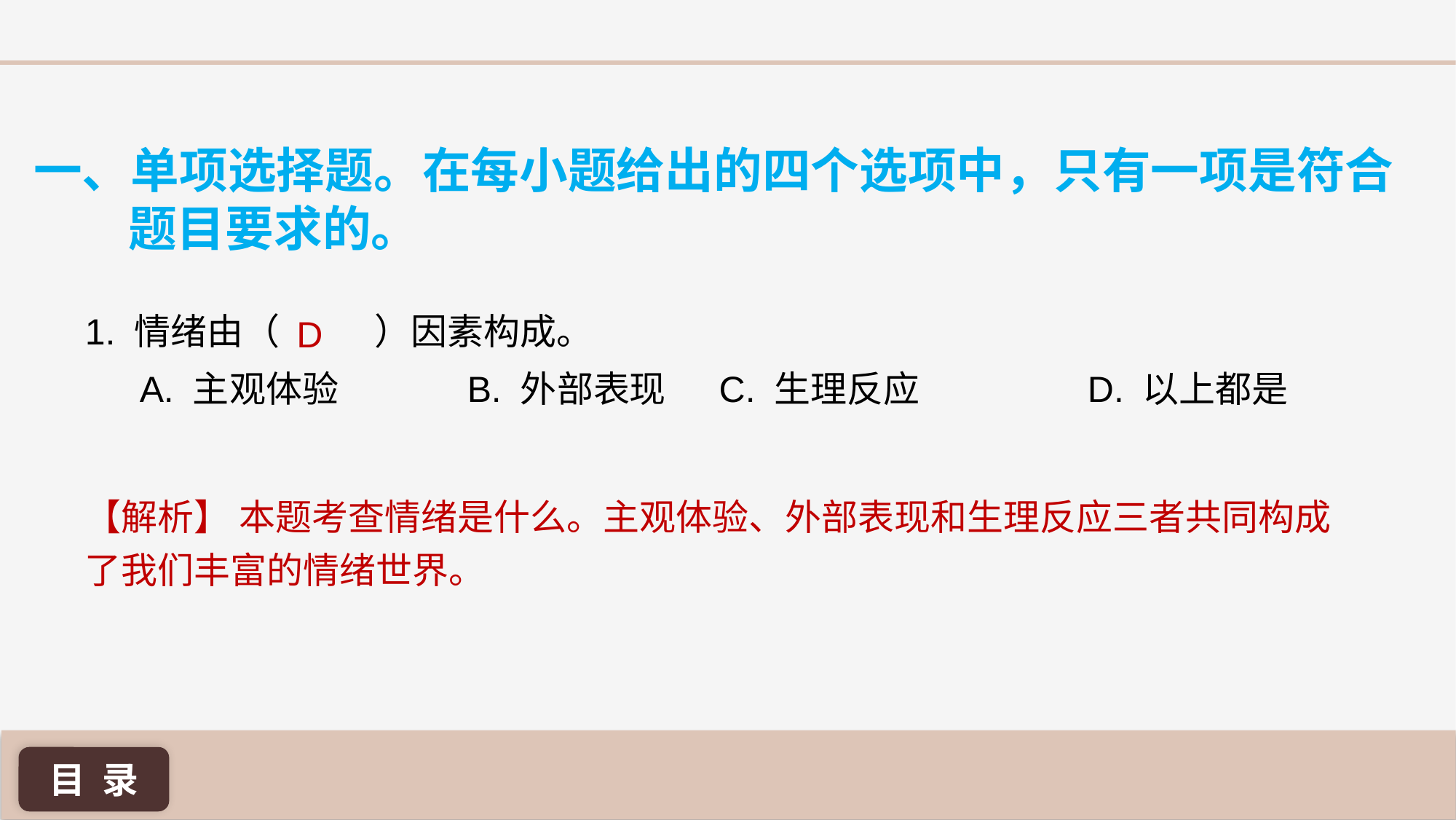

一、单项选择题。在每小题给出的四个选项中，只有一项是符合题目要求的。
D
1. 情绪由（ 	  ）因素构成。
A. 主观体验 		B. 外部表现 	   C. 生理反应 	        D. 以上都是
【解析】 本题考查情绪是什么。主观体验、外部表现和生理反应三者共同构成了我们丰富的情绪世界。